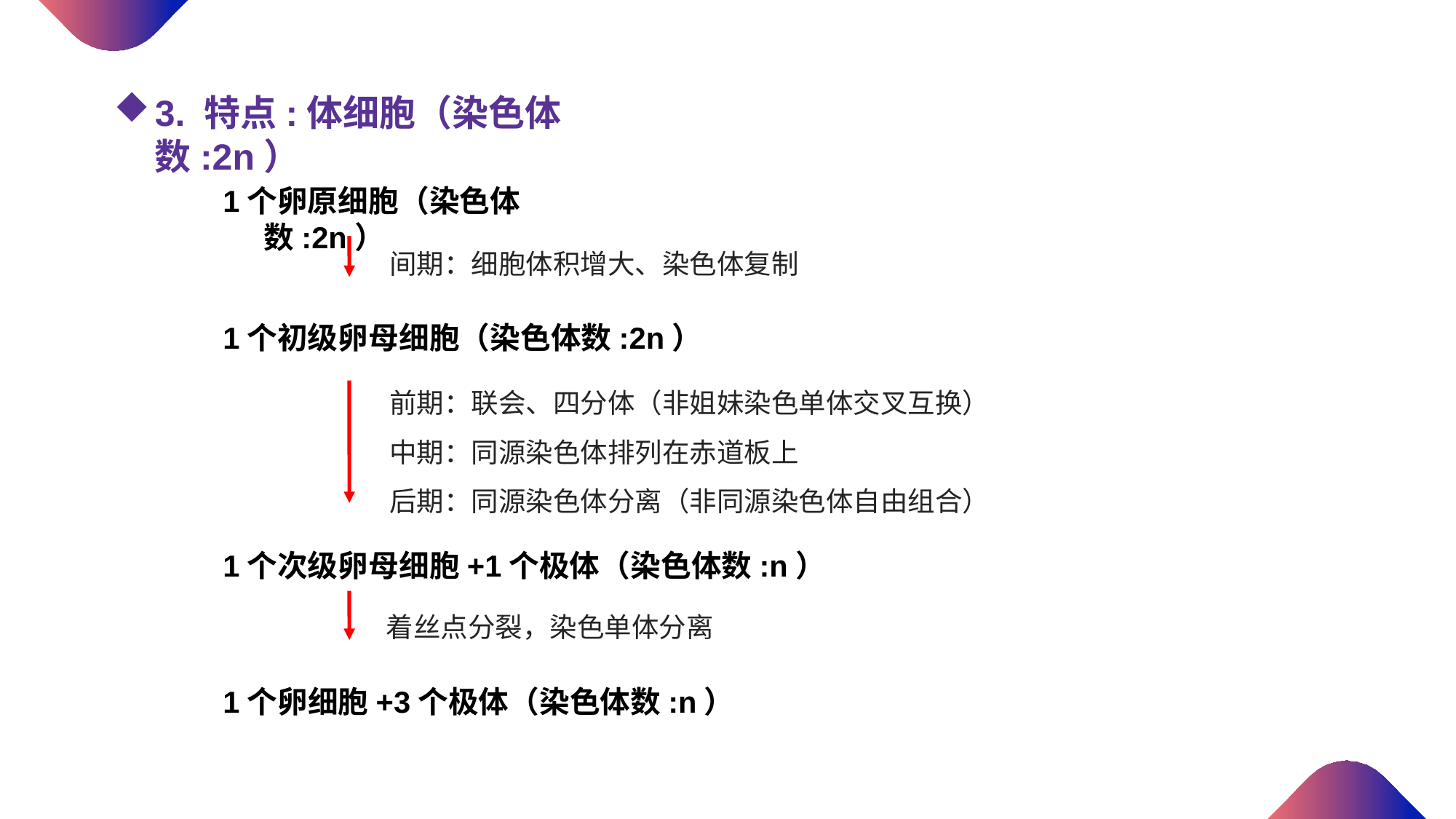

3. 特点:体细胞（染色体数:2n）
1个卵原细胞（染色体数:2n）
间期：细胞体积增大、染色体复制

1个初级卵母细胞（染色体数:2n）
前期：联会、四分体（非姐妹染色单体交叉互换）
中期：同源染色体排列在赤道板上
后期：同源染色体分离（非同源染色体自由组合）

1个次级卵母细胞+1个极体（染色体数:n）
着丝点分裂，染色单体分离

1个卵细胞+3个极体（染色体数:n）